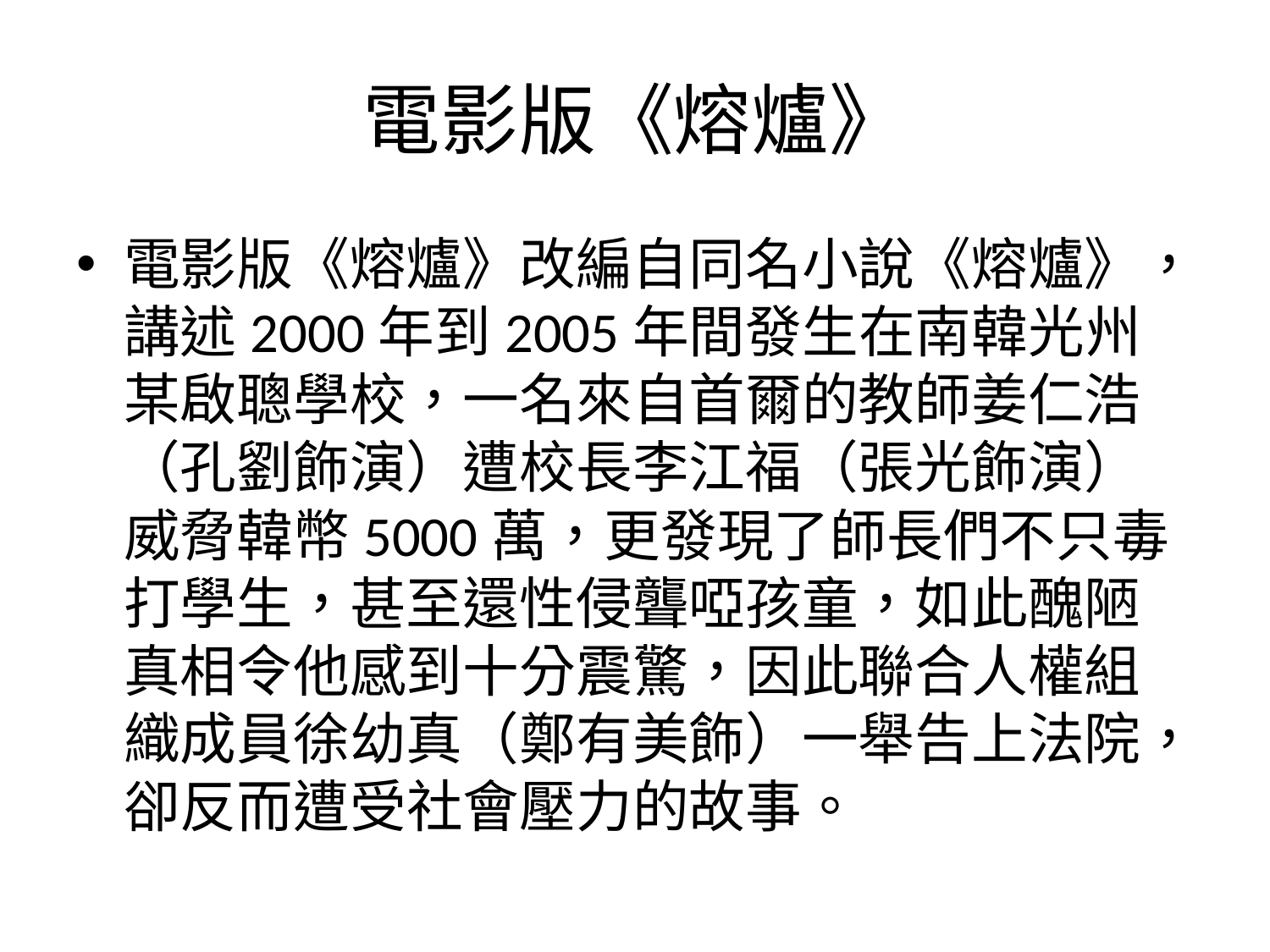

# 電影版《熔爐》
電影版《熔爐》改編自同名小說《熔爐》，講述2000年到2005年間發生在南韓光州某啟聰學校，一名來自首爾的教師姜仁浩（孔劉飾演）遭校長李江福（張光飾演）威脅韓幣5000萬，更發現了師長們不只毒打學生，甚至還性侵聾啞孩童，如此醜陋真相令他感到十分震驚，因此聯合人權組織成員徐幼真（鄭有美飾）一舉告上法院，卻反而遭受社會壓力的故事。